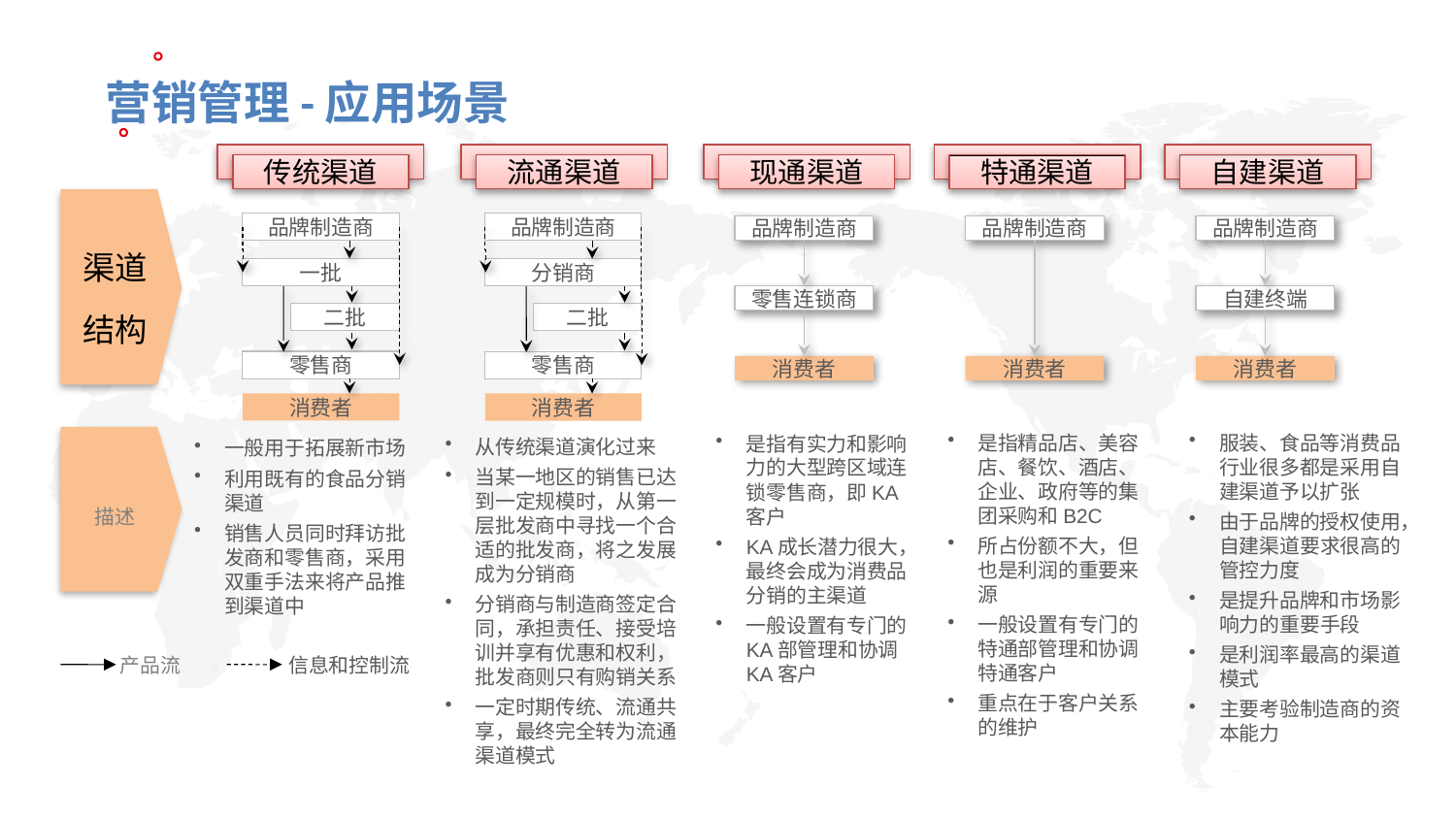

营销管理-应用场景

传统渠道

流通渠道

现通渠道

特通渠道

自建渠道
渠道
结构
品牌制造商
一批
二批
零售商
消费者
品牌制造商
分销商
二批
零售商
消费者
品牌制造商
品牌制造商
品牌制造商
零售连锁商
自建终端

消费者
消费者
消费者
描述
是指精品店、美容店、餐饮、酒店、企业、政府等的集团采购和B2C
所占份额不大，但也是利润的重要来源
一般设置有专门的特通部管理和协调特通客户
重点在于客户关系的维护
服装、食品等消费品行业很多都是采用自建渠道予以扩张
由于品牌的授权使用，自建渠道要求很高的管控力度
是提升品牌和市场影响力的重要手段
是利润率最高的渠道模式
主要考验制造商的资本能力
是指有实力和影响力的大型跨区域连锁零售商，即KA客户
KA成长潜力很大，最终会成为消费品分销的主渠道
一般设置有专门的KA部管理和协调KA客户
从传统渠道演化过来
当某一地区的销售已达到一定规模时，从第一层批发商中寻找一个合适的批发商，将之发展成为分销商
分销商与制造商签定合同，承担责任、接受培训并享有优惠和权利，批发商则只有购销关系
一定时期传统、流通共享，最终完全转为流通渠道模式
一般用于拓展新市场
利用既有的食品分销渠道
销售人员同时拜访批发商和零售商，采用双重手法来将产品推到渠道中
产品流
信息和控制流